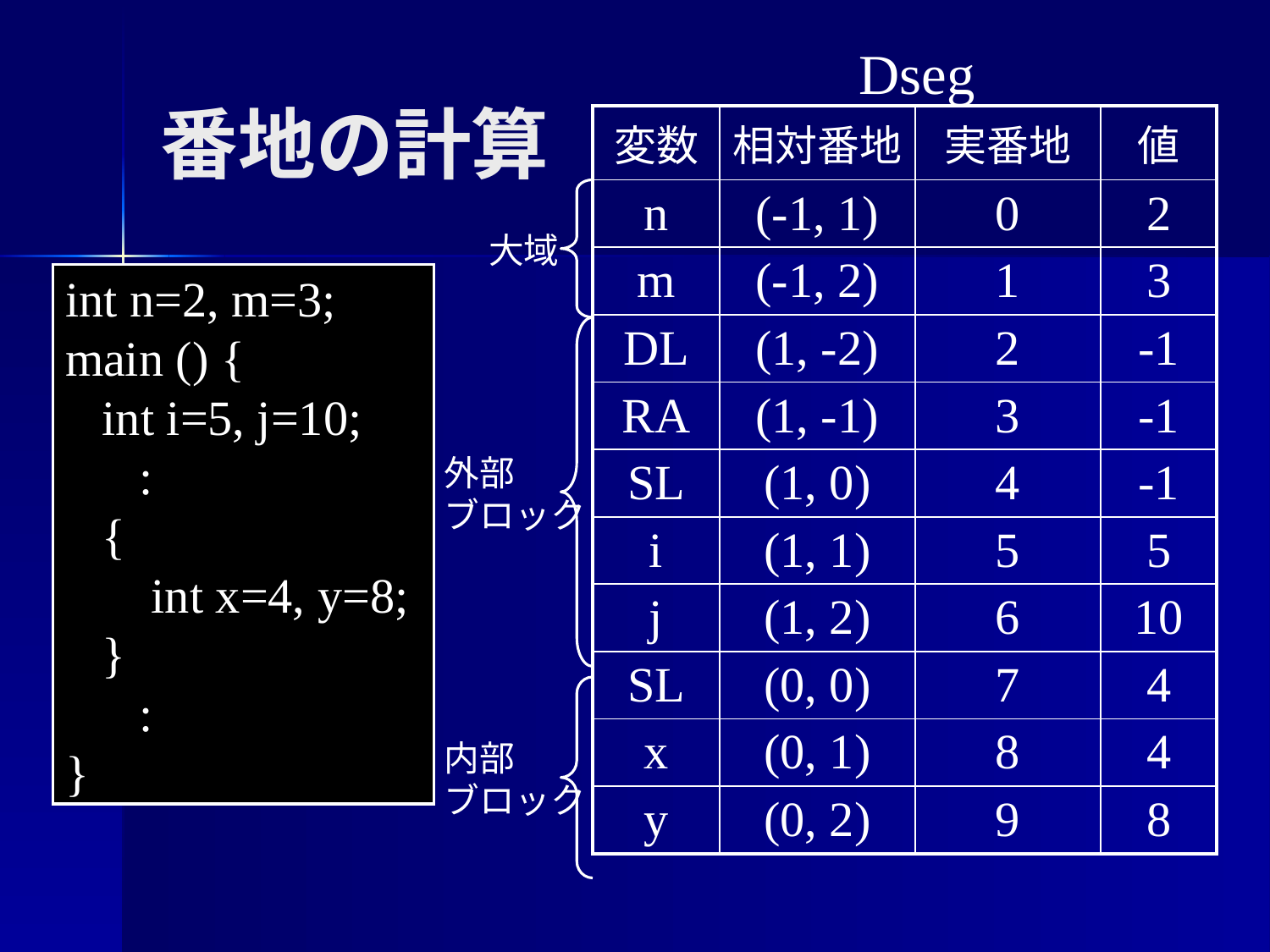

番地の計算
Dseg
| 変数 | 相対番地 | 実番地 | 値 |
| --- | --- | --- | --- |
| n | (-1, 1) | 0 | 2 |
| m | (-1, 2) | 1 | 3 |
| DL | (1, -2) | 2 | -1 |
| RA | (1, -1) | 3 | -1 |
| SL | (1, 0) | 4 | -1 |
| i | (1, 1) | 5 | 5 |
| j | (1, 2) | 6 | 10 |
| SL | (0, 0) | 7 | 4 |
| x | (0, 1) | 8 | 4 |
| y | (0, 2) | 9 | 8 |

大域
int n=2, m=3;
main () {
   int i=5, j=10;
      :
   {
       int x=4, y=8;
   }
      :
}

外部
ブロック

内部
ブロック